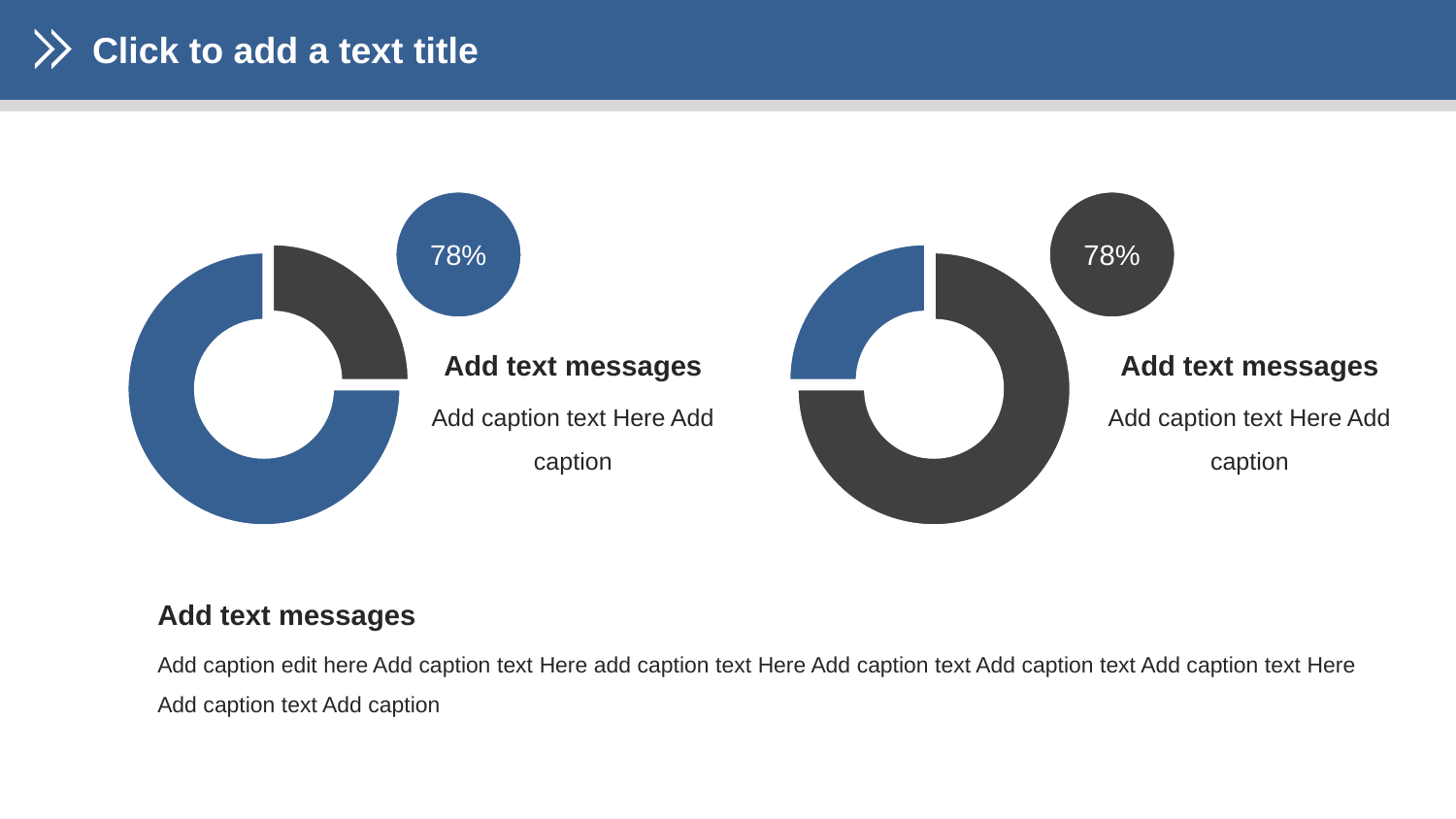

Click to add a text title

78%
78%

### Chart

| Category | 销售额 |
|---|---|
| 第一季度 | 7.5 |
| 第二季度 | 2.5 |

### Chart

| Category | 销售额 |
|---|---|
| 第一季度 | 7.5 |
| 第二季度 | 2.5 |
Add text messages
Add caption text Here Add caption
Add text messages
Add caption text Here Add caption
Add text messages
Add caption edit here Add caption text Here add caption text Here Add caption text Add caption text Add caption text Here Add caption text Add caption